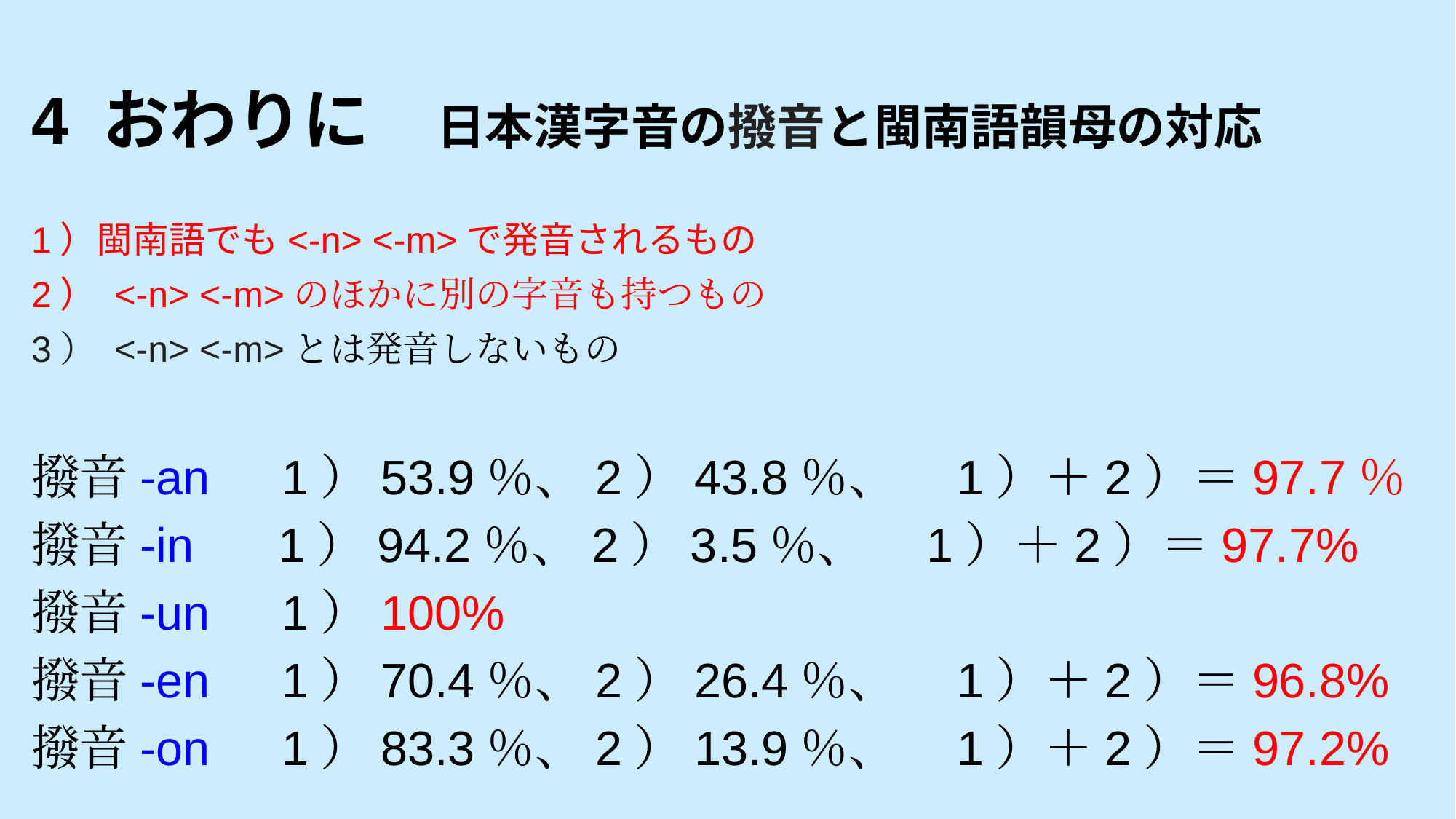

# 4 おわりに　日本漢字音の撥音と閩南語韻母の対応
1）閩南語でも<-n> <-m>で発音されるもの
2） <-n> <-m>のほかに別の字音も持つもの
3） <-n> <-m>とは発音しないもの

撥音-an　1）53.9％、2）43.8％、　1）＋2）＝97.7％
撥音-in　 1）94.2％、2）3.5％、　1）＋2）＝97.7%
撥音-un　1）100%
撥音-en　1）70.4％、2）26.4％、　1）＋2）＝96.8%
撥音-on　1）83.3％、2）13.9％、　1）＋2）＝97.2%